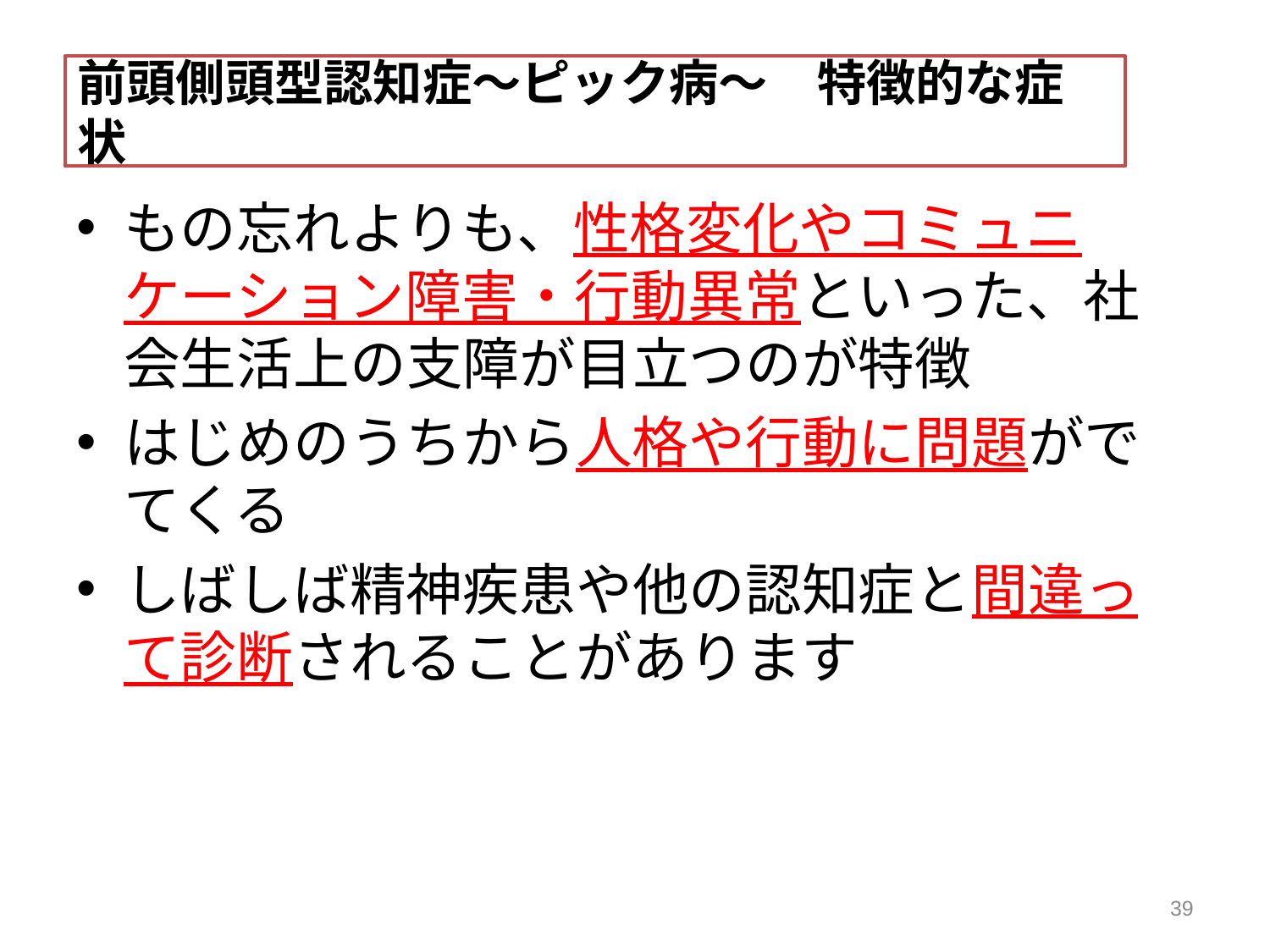

前頭側頭型認知症～ピック病～　特徴的な症状
もの忘れよりも、性格変化やコミュニケーション障害・行動異常といった、社会生活上の支障が目立つのが特徴
はじめのうちから人格や行動に問題がでてくる
しばしば精神疾患や他の認知症と間違って診断されることがあります
39